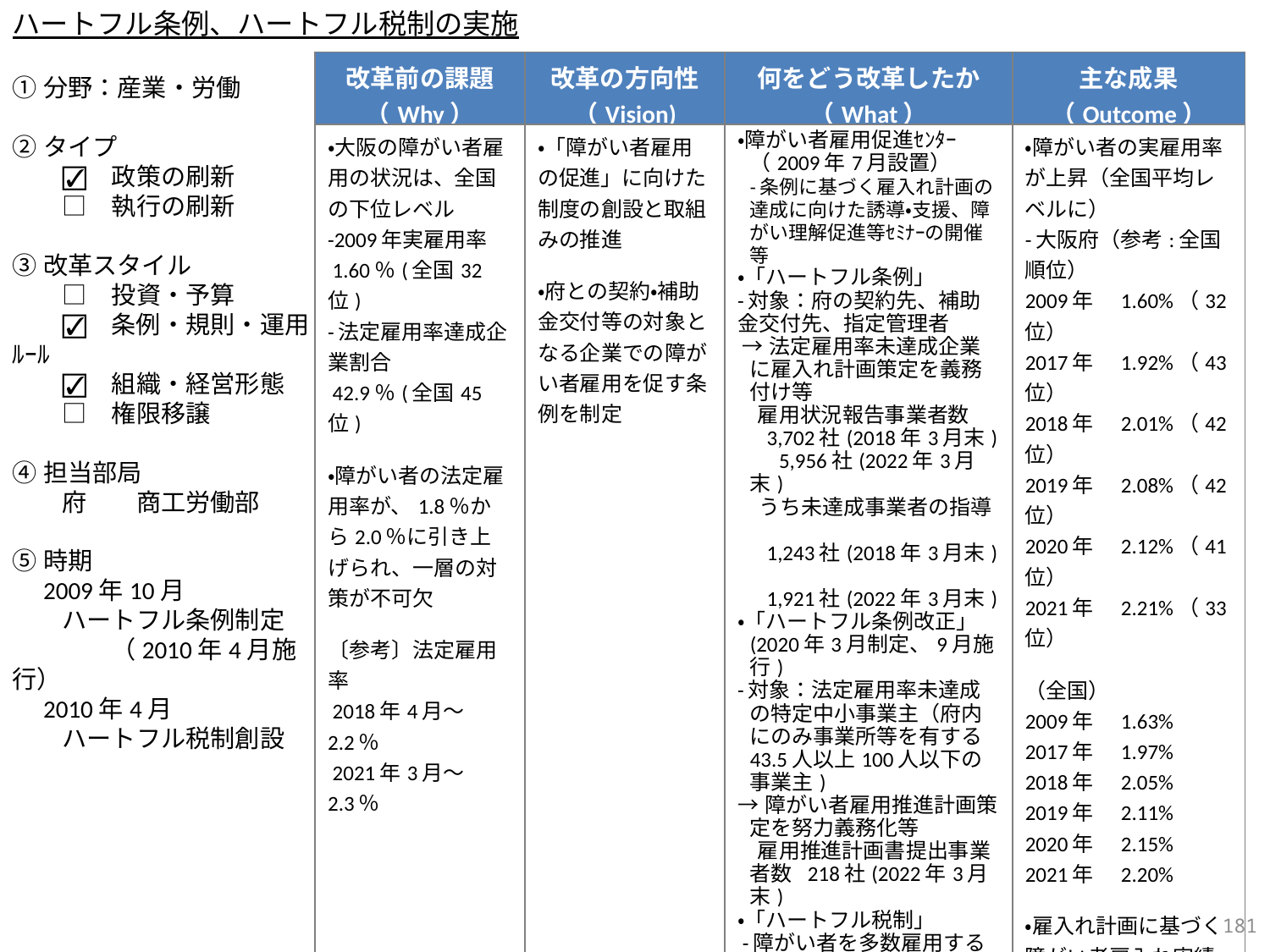

ハートフル条例、ハートフル税制の実施
| 改革前の課題 （Why） | 改革の方向性 （Vision) | 何をどう改革したか （What） | 主な成果 （Outcome） |
| --- | --- | --- | --- |
| ・大阪の障がい者雇用の状況は、全国の下位レベル -2009年実雇用率 1.60％(全国32位) -法定雇用率達成企業割合 42.9％(全国45位) ・障がい者の法定雇用率が、1.8％から2.0％に引き上げられ、一層の対策が不可欠 〔参考〕法定雇用率 2018年4月～ 2.2％ 2021年3月～ 2.3％ | ・「障がい者雇用の促進」に向けた制度の創設と取組みの推進 ・府との契約・補助金交付等の対象となる企業での障がい者雇用を促す条例を制定 | ・障がい者雇用促進ｾﾝﾀｰ（2009年7月設置） -条例に基づく雇入れ計画の達成に向けた誘導・支援、障がい理解促進等ｾﾐﾅｰの開催 等 ・「ハートフル条例」 -対象：府の契約先、補助金交付先、指定管理者 →法定雇用率未達成企業に雇入れ計画策定を義務付け等 雇用状況報告事業者数　 3,702社(2018年3月末) 　 5,956社(2022年3月末) 　うち未達成事業者の指導　 1,243社(2018年3月末) 　 1,921社(2022年3月末) ・「ハートフル条例改正」(2020年3月制定、9月施行) -対象：法定雇用率未達成の特定中小事業主（府内にのみ事業所等を有する43.5人以上100人以下の事業主) →障がい者雇用推進計画策定を努力義務化等 雇用推進計画書提出事業者数 218社(2022年3月末)　 ・「ハートフル税制」 -障がい者を多数雇用する中小企業等の法人事業税を軽減　延べ114社(2018年3月末) 200社(2022年3月末) ・中期目標の策定 -2022年度までに実雇用率2.3％以上、雇用数56,700人 | ・障がい者の実雇用率が上昇（全国平均レベルに） -大阪府（参考:全国順位） 2009年　1.60%（32位） 2017年　1.92%（43位） 2018年　2.01%（42位） 2019年　2.08%（42位） 2020年　2.12%（41位） 2021年　2.21%（33位） （全国） 2009年　1.63% 2017年　1.97% 2018年　2.05% 2019年　2.11% 2020年　2.15% 2021年　2.20% ・雇入れ計画に基づく障がい者雇入れ実績 　　6,723人 |
①分野：産業・労働

②タイプ
　　☑　政策の刷新
　　□　執行の刷新

③改革スタイル
　　□　投資・予算
　　☑　条例・規則・運用ﾙｰﾙ
　　☑　組織・経営形態
　　□　権限移譲

④担当部局
　　府　　商工労働部

⑤時期
　2009年10月
　　ハートフル条例制定
　　　　（2010年4月施行）
　2010年4月
　　ハートフル税制創設
181